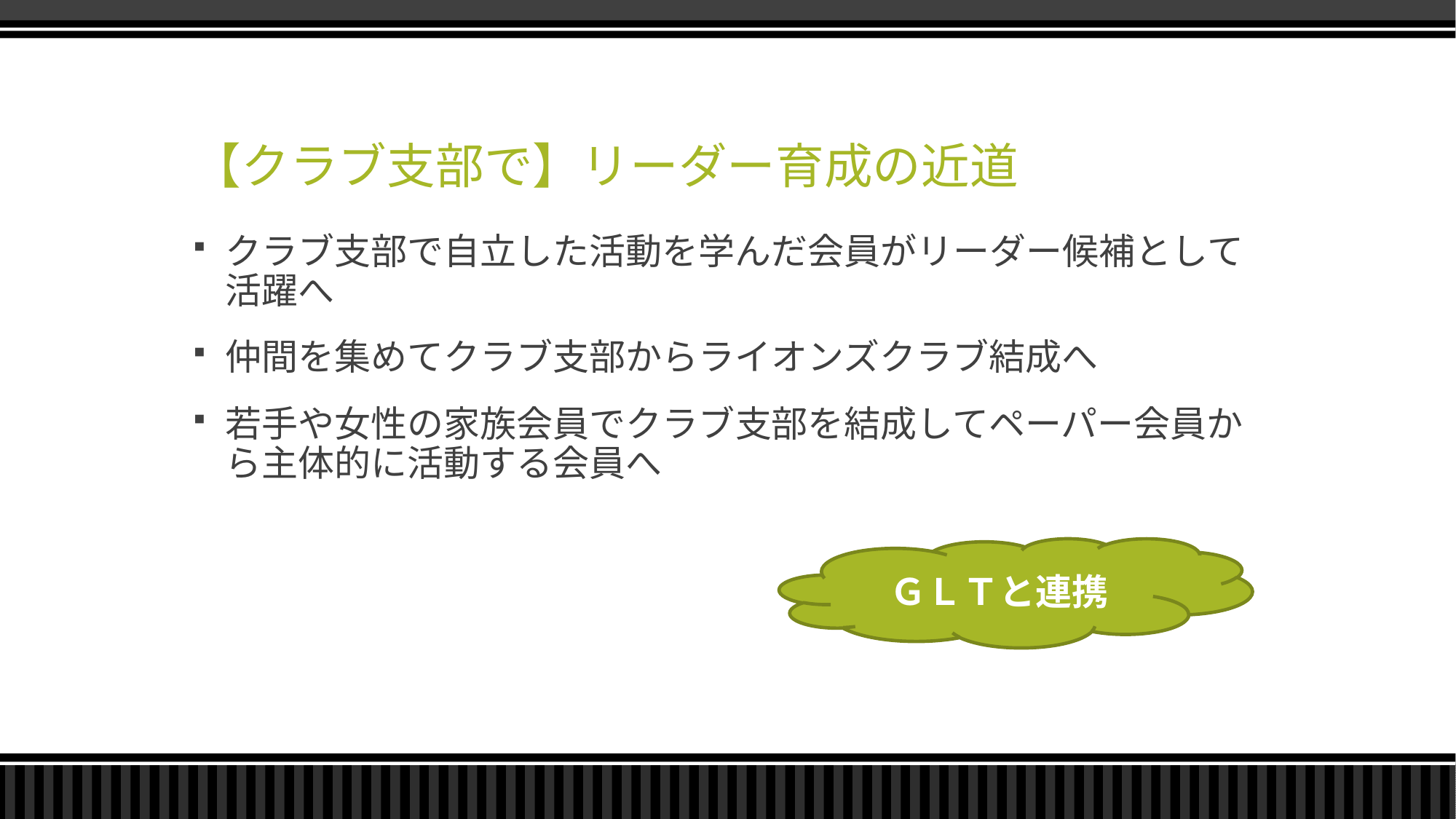

# 【クラブ支部で】リーダー育成の近道
クラブ支部で自立した活動を学んだ会員がリーダー候補として活躍へ
仲間を集めてクラブ支部からライオンズクラブ結成へ
若手や女性の家族会員でクラブ支部を結成してペーパー会員から主体的に活動する会員へ
ＧＬＴと連携